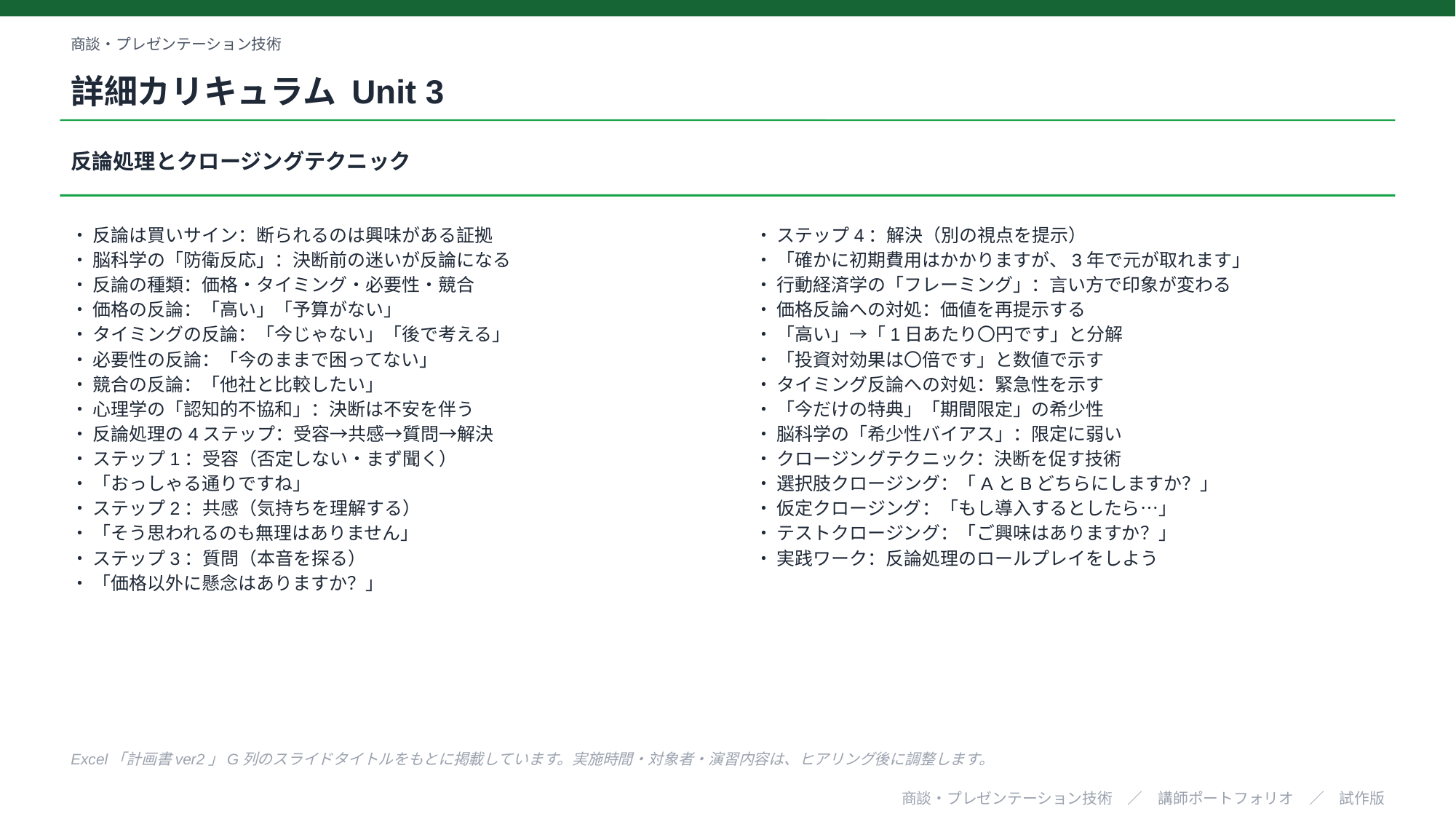

商談・プレゼンテーション技術
詳細カリキュラム Unit 3

反論処理とクロージングテクニック

・ 反論は買いサイン：断られるのは興味がある証拠
・ 脳科学の「防衛反応」：決断前の迷いが反論になる
・ 反論の種類：価格・タイミング・必要性・競合
・ 価格の反論：「高い」「予算がない」
・ タイミングの反論：「今じゃない」「後で考える」
・ 必要性の反論：「今のままで困ってない」
・ 競合の反論：「他社と比較したい」
・ 心理学の「認知的不協和」：決断は不安を伴う
・ 反論処理の4ステップ：受容→共感→質問→解決
・ ステップ1：受容（否定しない・まず聞く）
・ 「おっしゃる通りですね」
・ ステップ2：共感（気持ちを理解する）
・ 「そう思われるのも無理はありません」
・ ステップ3：質問（本音を探る）
・ 「価格以外に懸念はありますか？」
・ ステップ4：解決（別の視点を提示）
・ 「確かに初期費用はかかりますが、3年で元が取れます」
・ 行動経済学の「フレーミング」：言い方で印象が変わる
・ 価格反論への対処：価値を再提示する
・ 「高い」→「1日あたり〇円です」と分解
・ 「投資対効果は〇倍です」と数値で示す
・ タイミング反論への対処：緊急性を示す
・ 「今だけの特典」「期間限定」の希少性
・ 脳科学の「希少性バイアス」：限定に弱い
・ クロージングテクニック：決断を促す技術
・ 選択肢クロージング：「AとBどちらにしますか？」
・ 仮定クロージング：「もし導入するとしたら…」
・ テストクロージング：「ご興味はありますか？」
・ 実践ワーク：反論処理のロールプレイをしよう
Excel「計画書ver2」G列のスライドタイトルをもとに掲載しています。実施時間・対象者・演習内容は、ヒアリング後に調整します。
商談・プレゼンテーション技術　／　講師ポートフォリオ　／　試作版